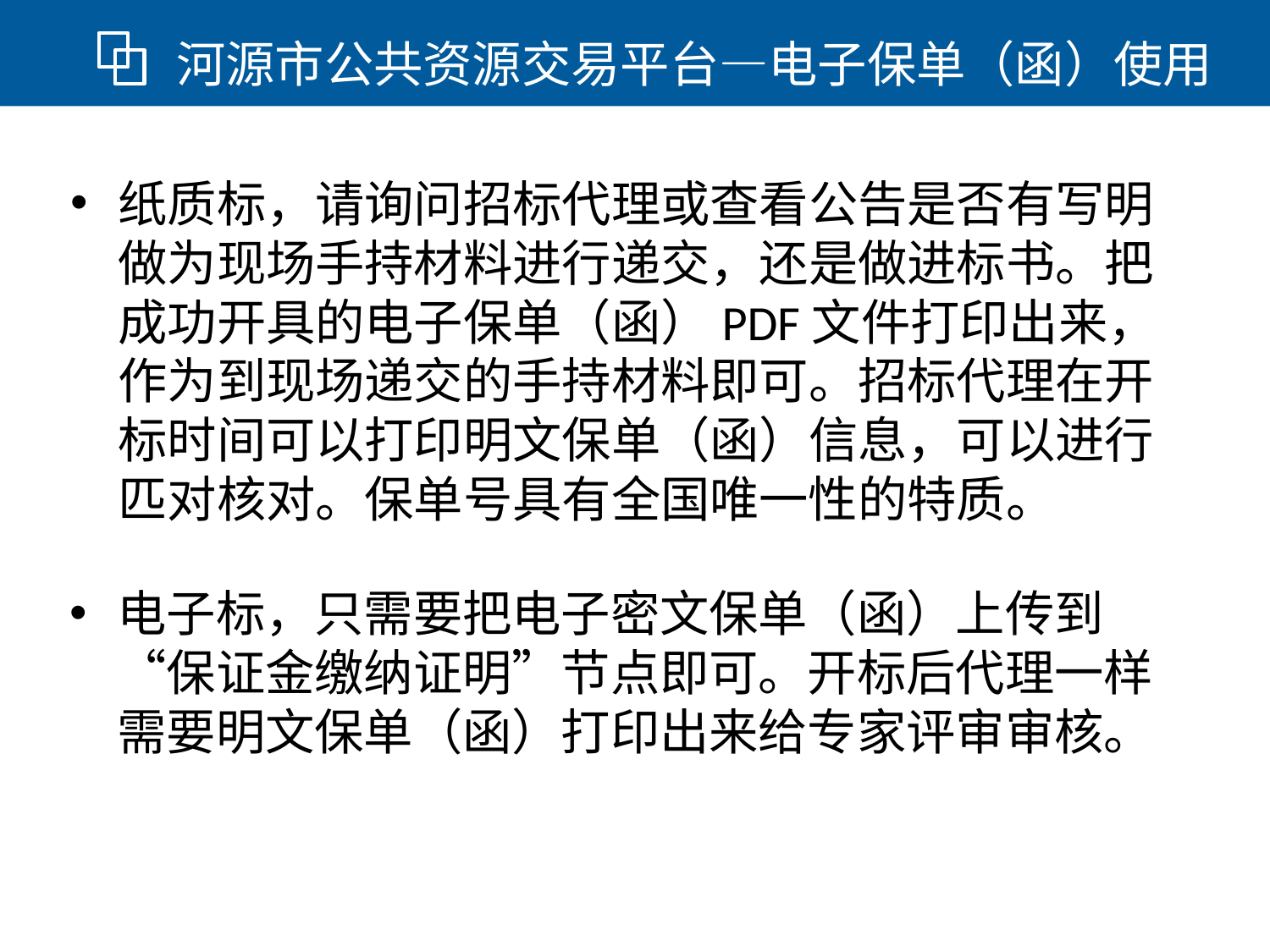

河源市公共资源交易平台—电子保单（函）使用

纸质标，请询问招标代理或查看公告是否有写明做为现场手持材料进行递交，还是做进标书。把成功开具的电子保单（函）PDF文件打印出来，作为到现场递交的手持材料即可。招标代理在开标时间可以打印明文保单（函）信息，可以进行匹对核对。保单号具有全国唯一性的特质。
电子标，只需要把电子密文保单（函）上传到“保证金缴纳证明”节点即可。开标后代理一样需要明文保单（函）打印出来给专家评审审核。